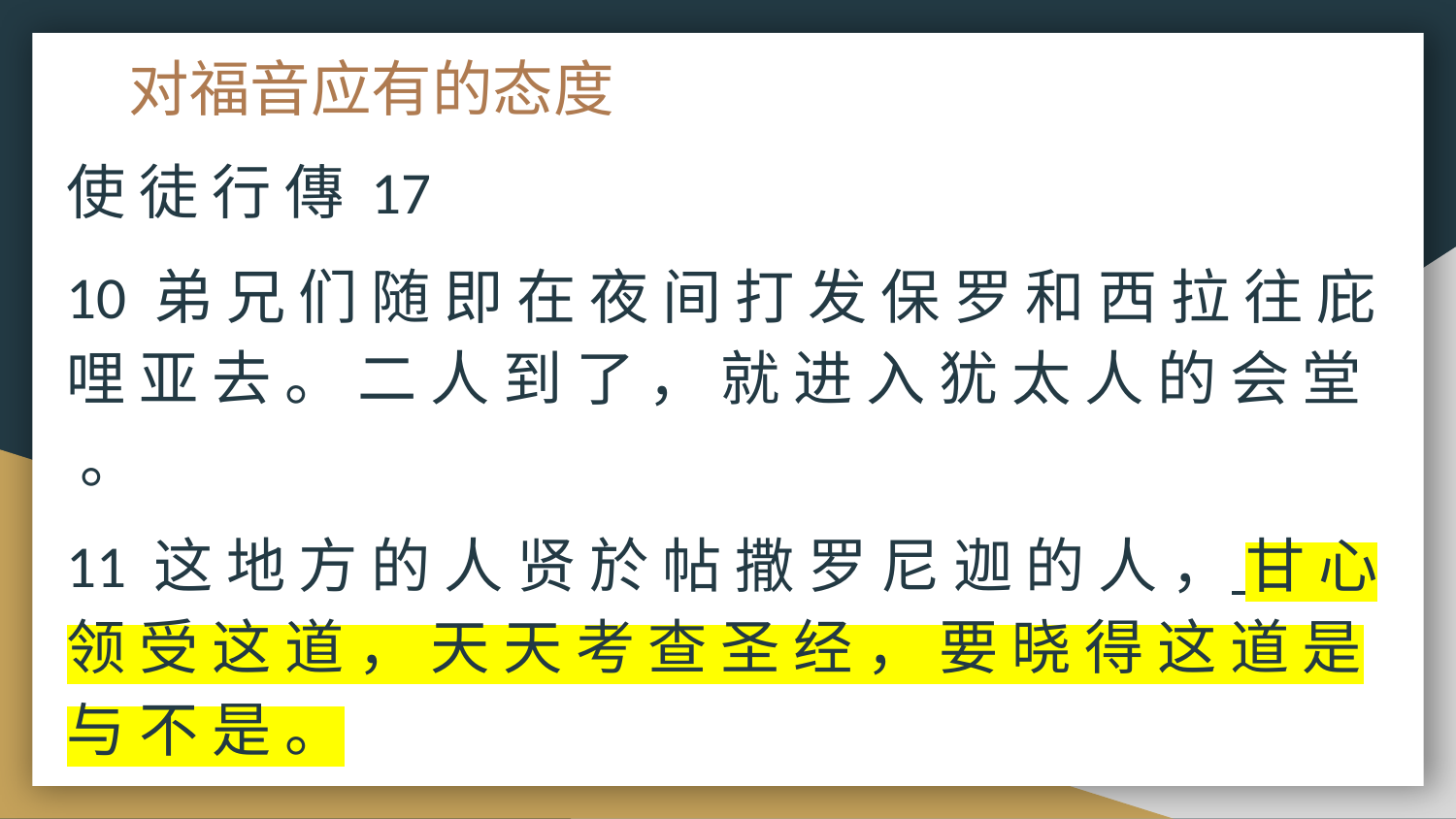

# 对福音应有的态度
使 徒 行 傳 17
10 弟 兄 们 随 即 在 夜 间 打 发 保 罗 和 西 拉 往 庇 哩 亚 去 。 二 人 到 了 ， 就 进 入 犹 太 人 的 会 堂 。
11 这 地 方 的 人 贤 於 帖 撒 罗 尼 迦 的 人 ， 甘 心 领 受 这 道 ， 天 天 考 查 圣 经 ， 要 晓 得 这 道 是 与 不 是 。